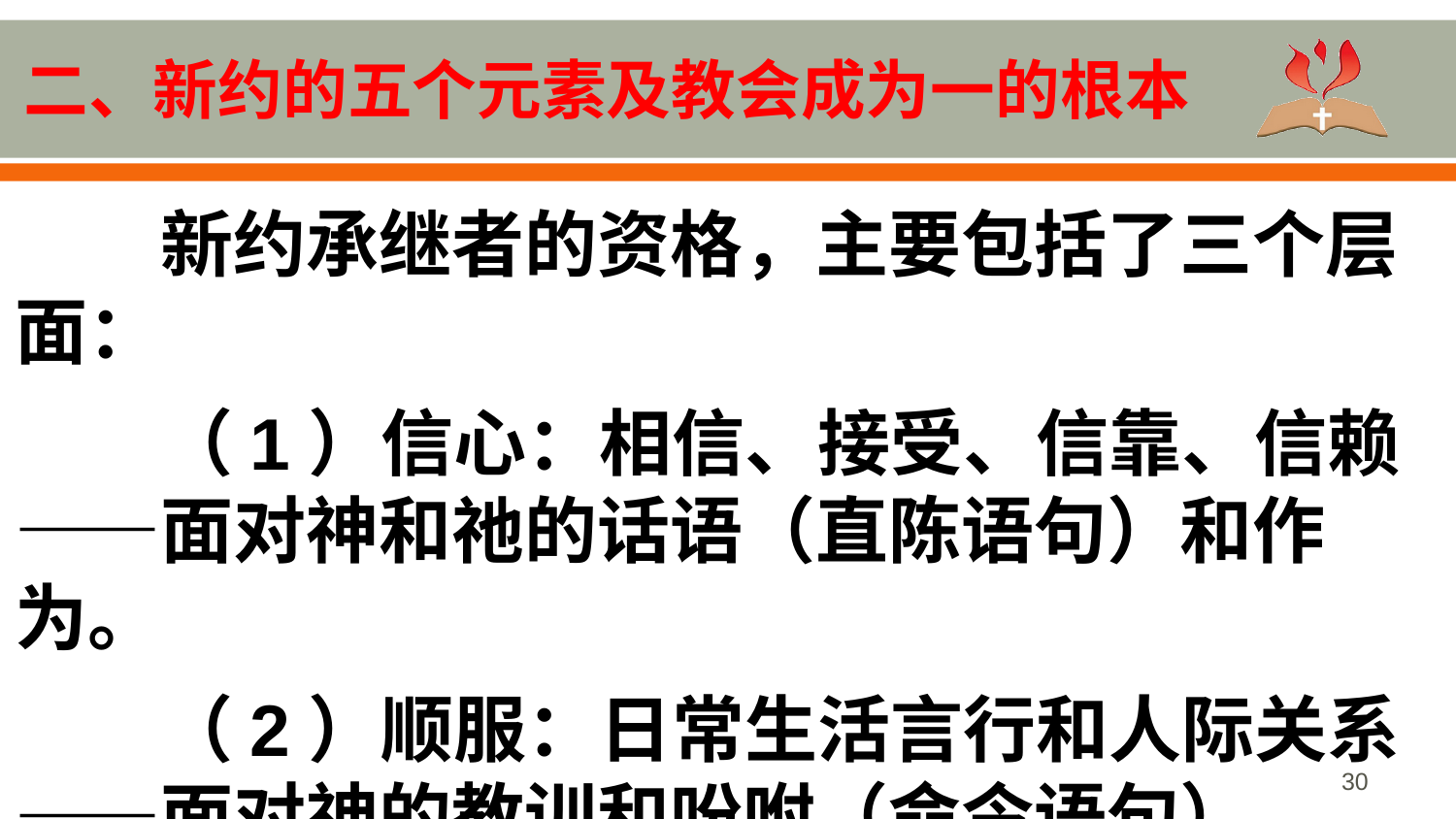

# 二、新约的五个元素及教会成为一的根本
	新约承继者的资格，主要包括了三个层面：
	（1）信心：相信、接受、信靠、信赖——面对神和祂的话语（直陈语句）和作为。
	（2）顺服：日常生活言行和人际关系——面对神的教训和吩咐（命令语句）。

30